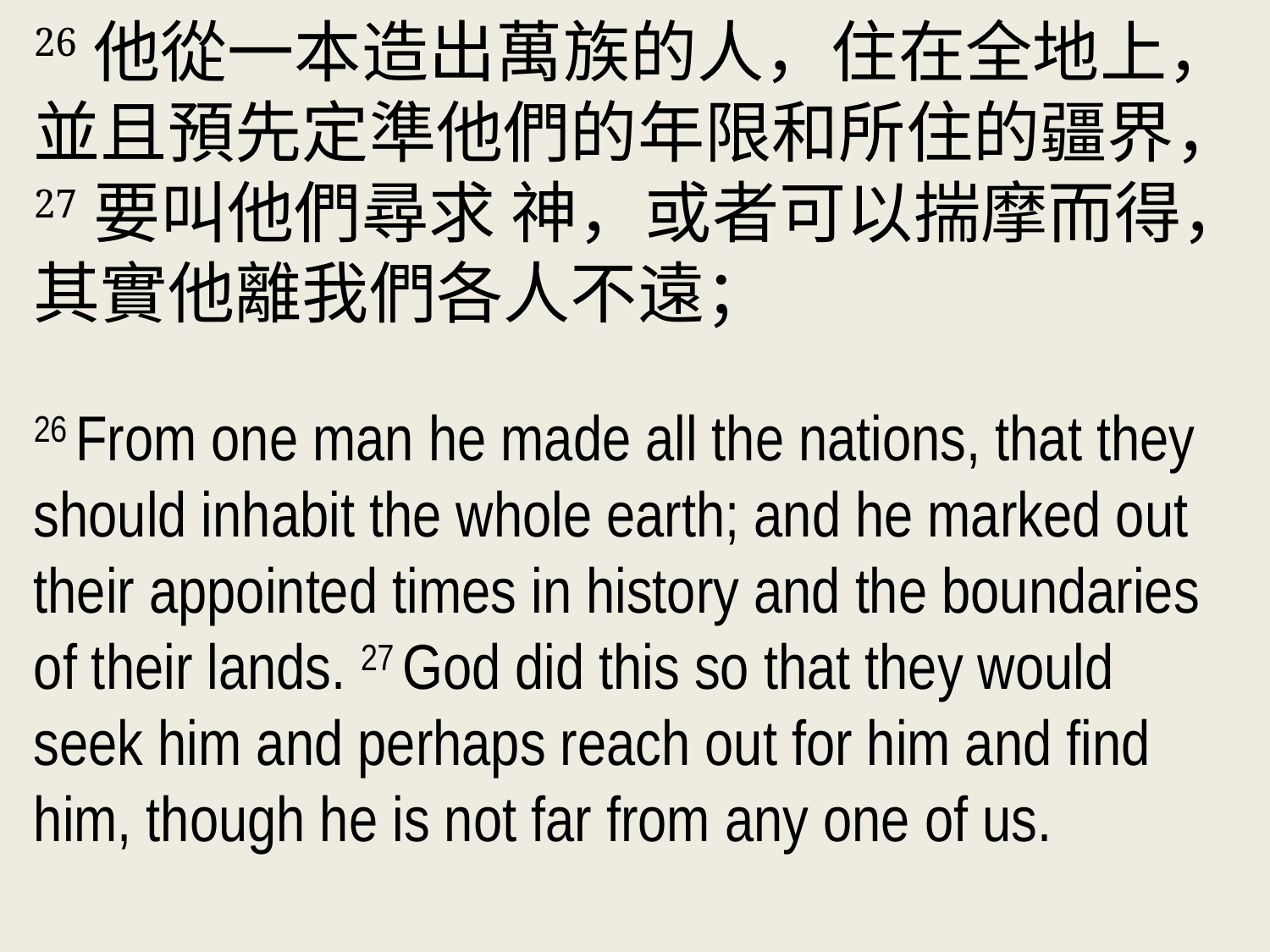

26他從一本造出萬族的人，住在全地上，並且預先定準他們的年限和所住的疆界，27要叫他們尋求 神，或者可以揣摩而得，其實他離我們各人不遠；
26 From one man he made all the nations, that they should inhabit the whole earth; and he marked out their appointed times in history and the boundaries of their lands. 27 God did this so that they would seek him and perhaps reach out for him and find him, though he is not far from any one of us.